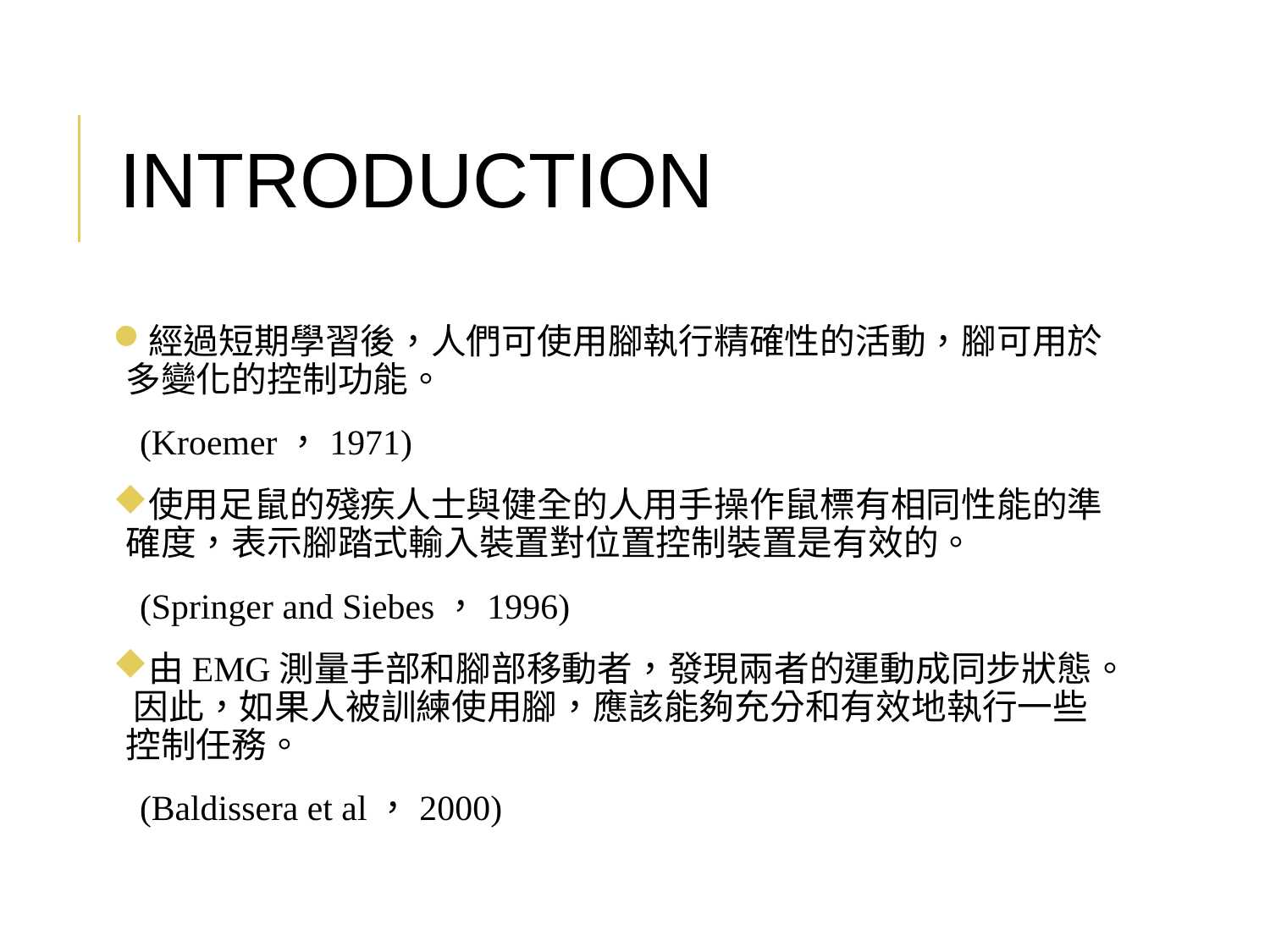

# Introduction
經過短期學習後，人們可使用腳執行精確性的活動，腳可用於多變化的控制功能。
   (Kroemer，1971)
使用足鼠的殘疾人士與健全的人用手操作鼠標有相同性能的準確度，表示腳踏式輸入裝置對位置控制裝置是有效的。
   (Springer and Siebes，1996)
由EMG測量手部和腳部移動者，發現兩者的運動成同步狀態。 因此，如果人被訓練使用腳，應該能夠充分和有效地執行一些控制任務。
   (Baldissera et al，2000)